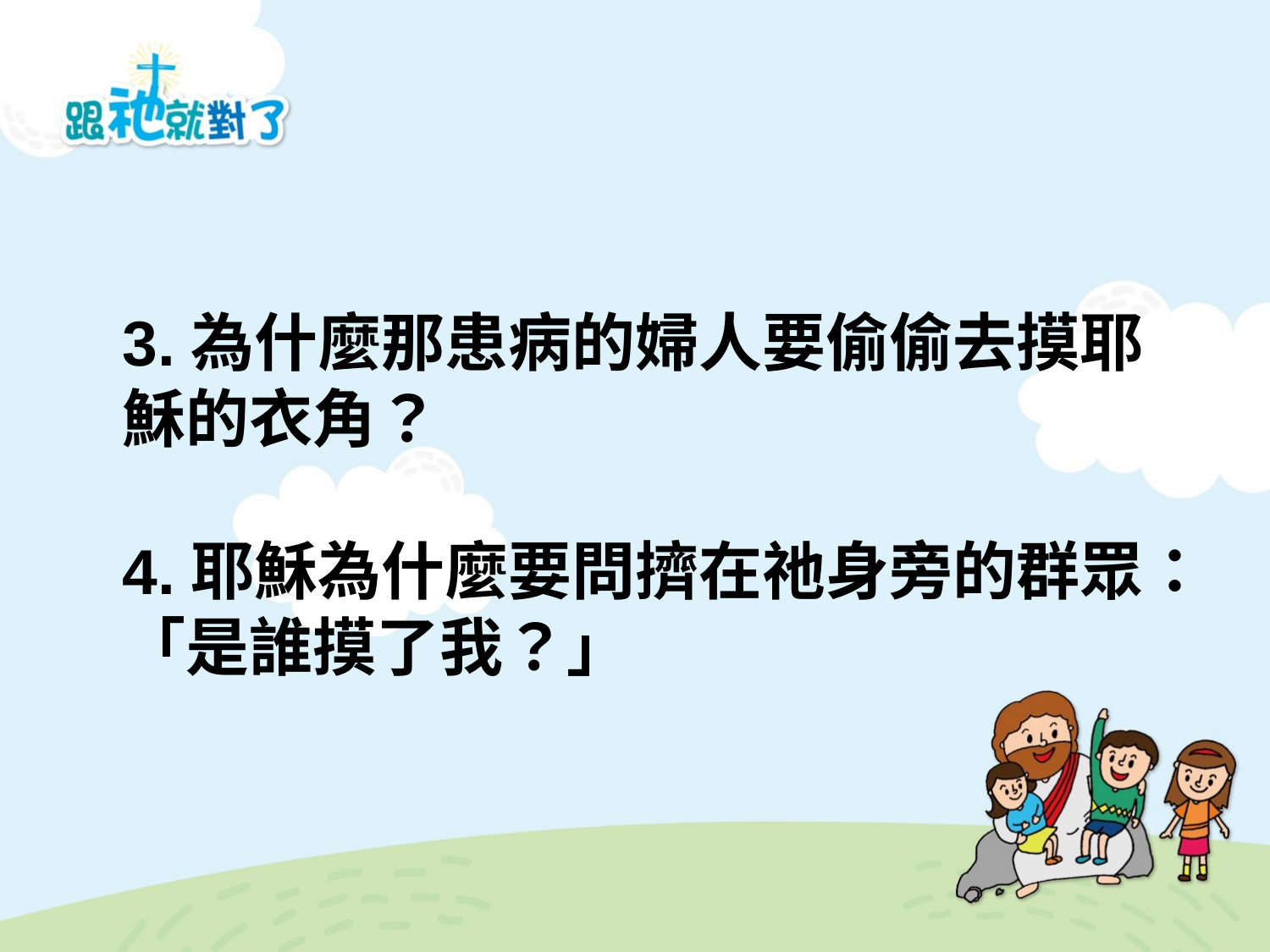

3.為什麼那患病的婦人要偷偷去摸耶穌的衣角？

4.耶穌為什麼要問擠在祂身旁的群眾：「是誰摸了我？」